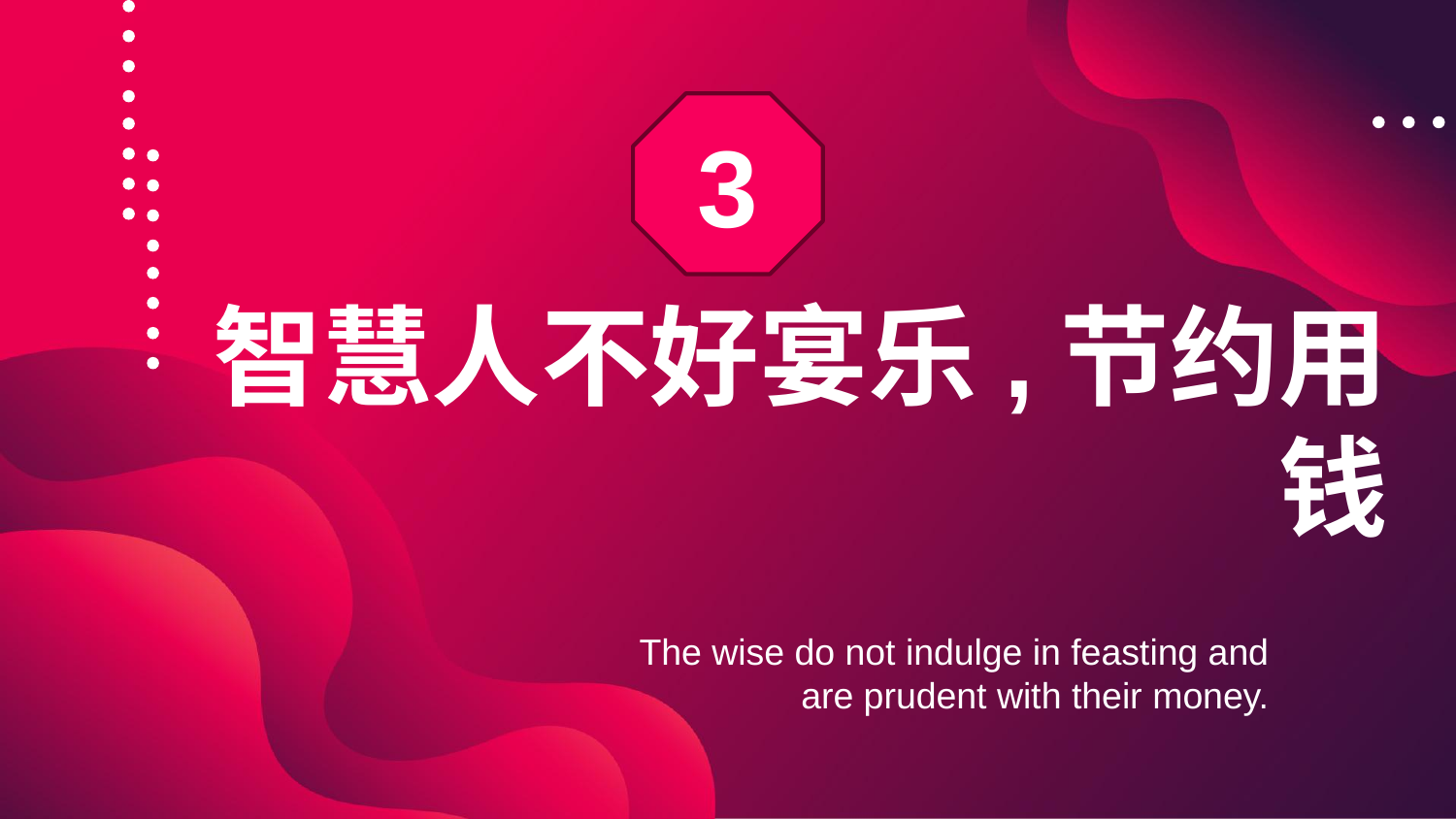

3

# 智慧人不好宴乐,节约用钱
The wise do not indulge in feasting and are prudent with their money.